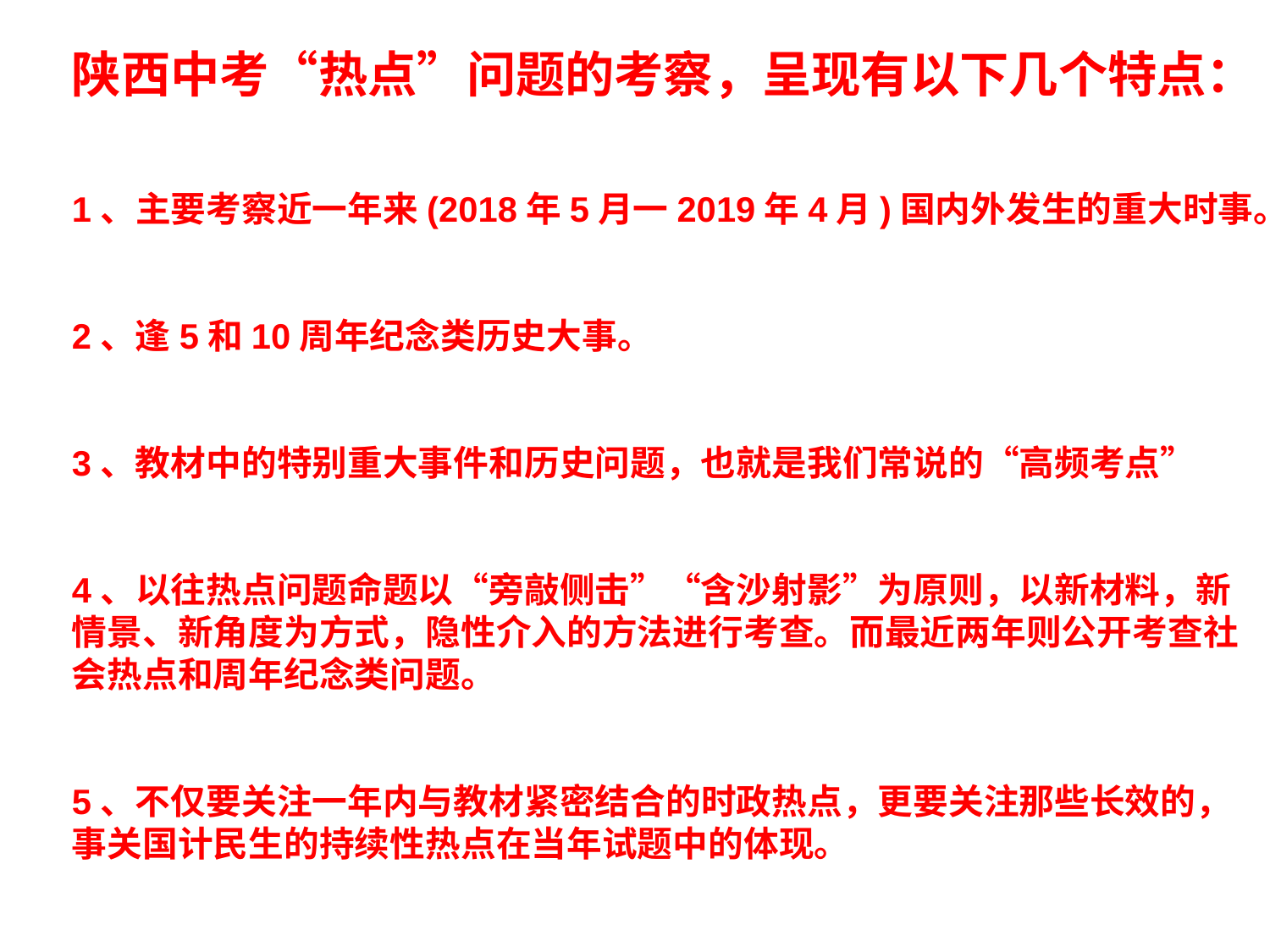

陕西中考“热点”问题的考察，呈现有以下几个特点：

1、主要考察近一年来(2018年5月一2019年4月)国内外发生的重大时事。

2、逢5和10周年纪念类历史大事。

3、教材中的特别重大事件和历史问题，也就是我们常说的“高频考点”

4、以往热点问题命题以“旁敲侧击”“含沙射影”为原则，以新材料，新情景、新角度为方式，隐性介入的方法进行考查。而最近两年则公开考查社会热点和周年纪念类问题。

5、不仅要关注一年内与教材紧密结合的时政热点，更要关注那些长效的，事关国计民生的持续性热点在当年试题中的体现。